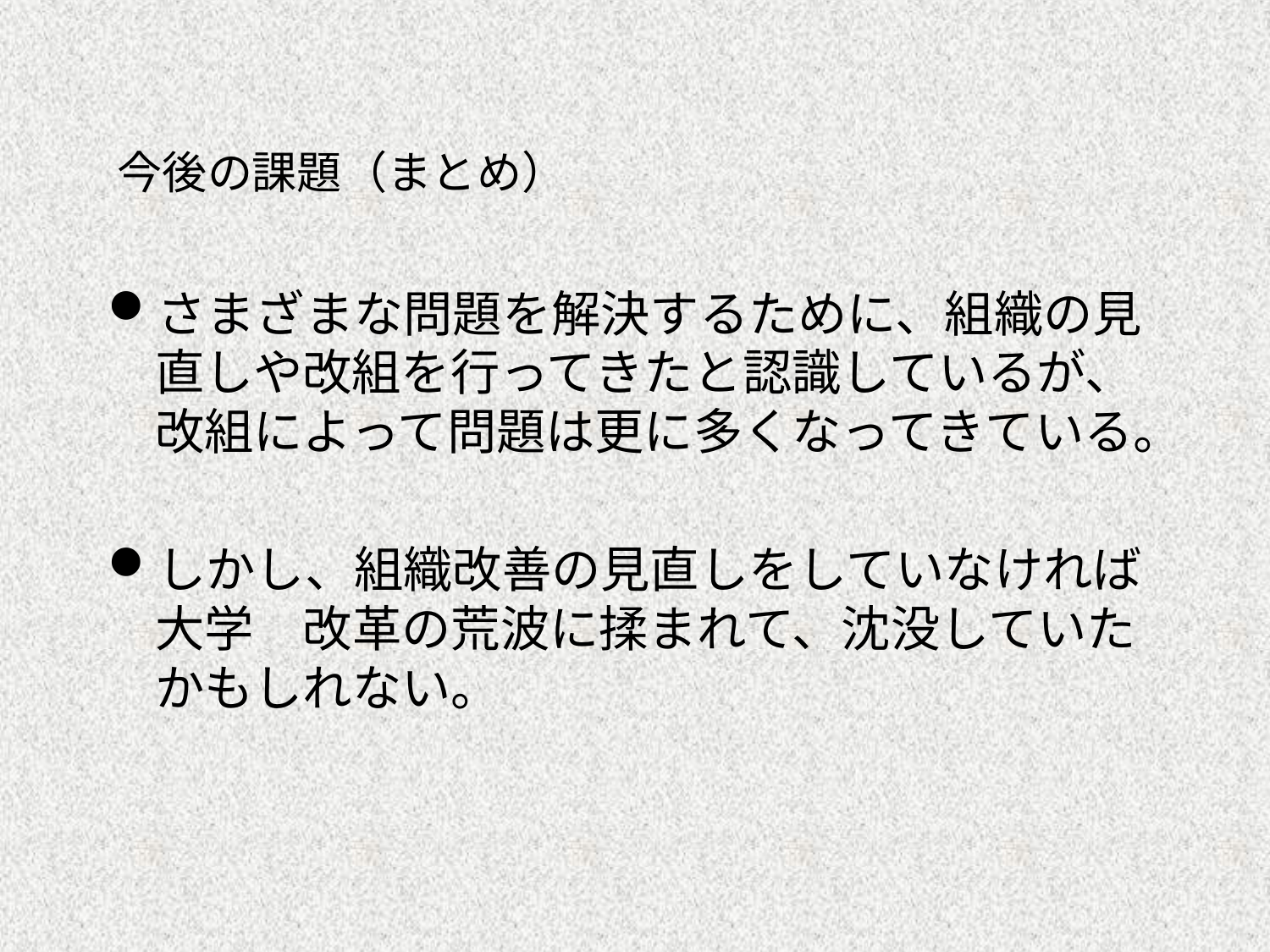

# 今後の課題（まとめ）
さまざまな問題を解決するために、組織の見直しや改組を行ってきたと認識しているが、改組によって問題は更に多くなってきている。

しかし、組織改善の見直しをしていなければ大学　改革の荒波に揉まれて、沈没していたかもしれない。